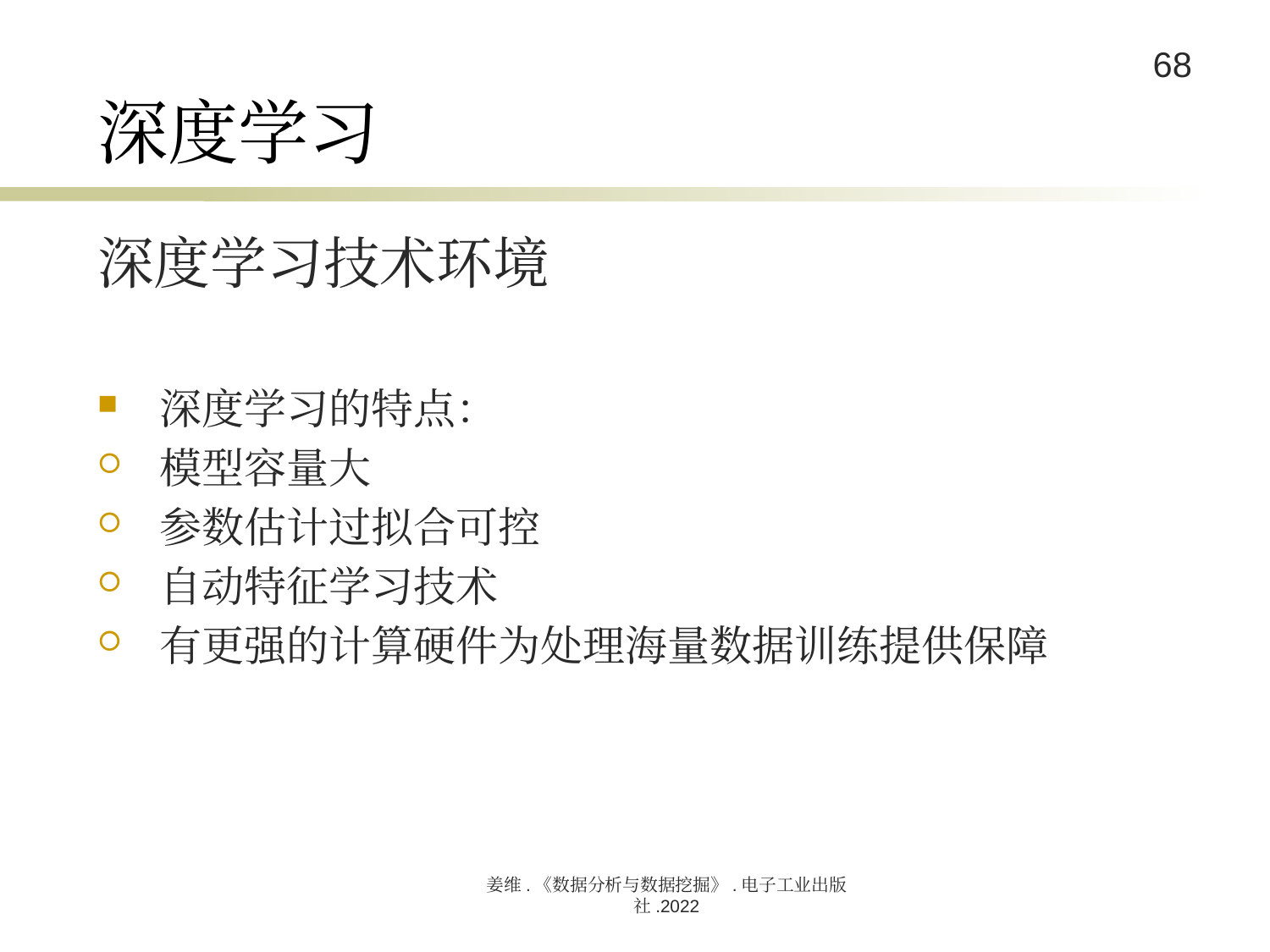

# 深度学习
深度学习技术环境

深度学习的特点：
模型容量大
参数估计过拟合可控
自动特征学习技术
有更强的计算硬件为处理海量数据训练提供保障

姜维.《数据分析与数据挖掘》.电子工业出版社.2022